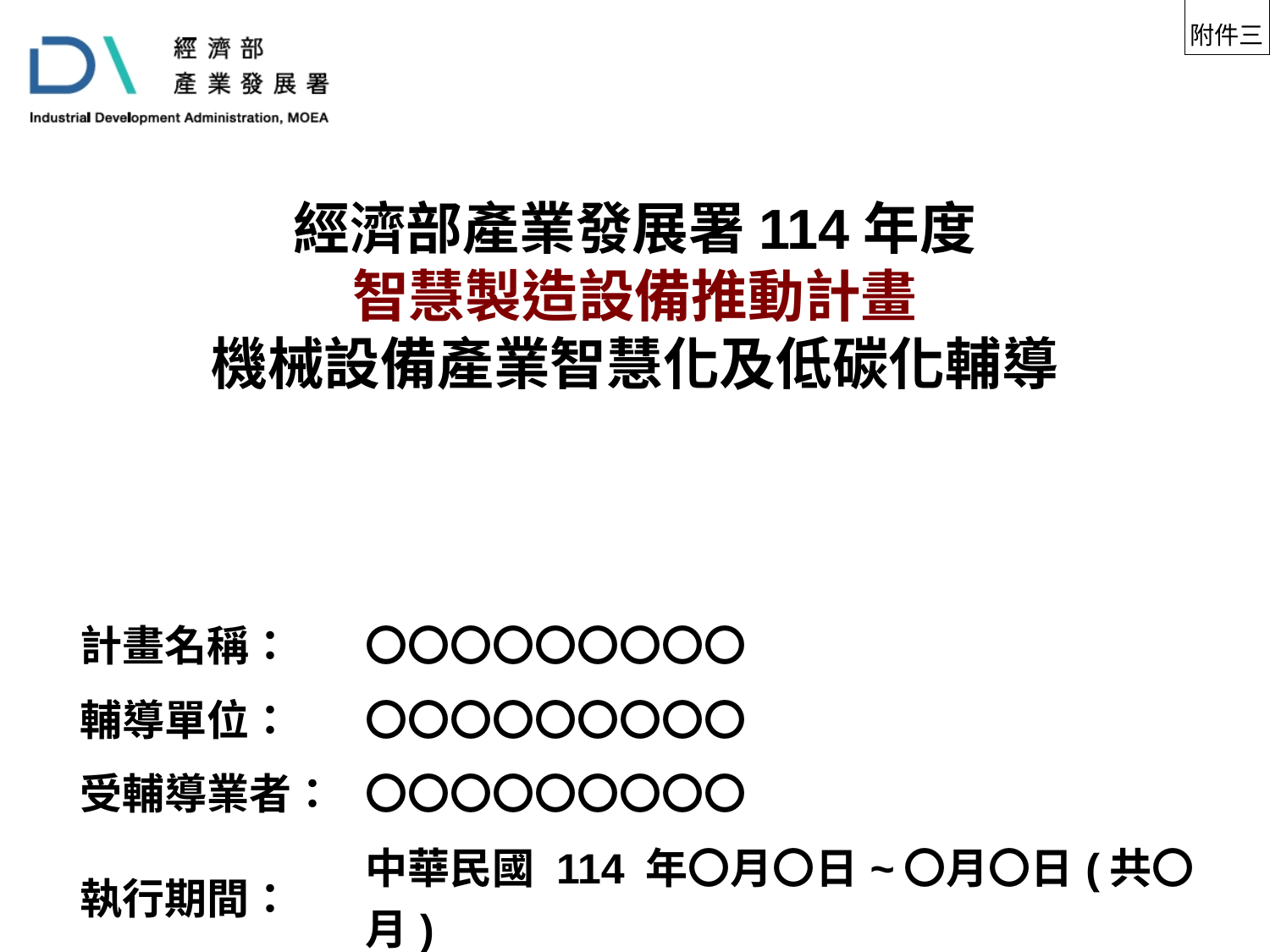

附件三
# 經濟部產業發展署114年度 智慧製造設備推動計畫 機械設備產業智慧化及低碳化輔導
| 計畫名稱： | 〇〇〇〇〇〇〇〇〇 |
| --- | --- |
| 輔導單位： | 〇〇〇〇〇〇〇〇〇 |
| 受輔導業者： | 〇〇〇〇〇〇〇〇〇 |
| 執行期間： | 中華民國 114 年〇月〇日~〇月〇日(共〇月) |